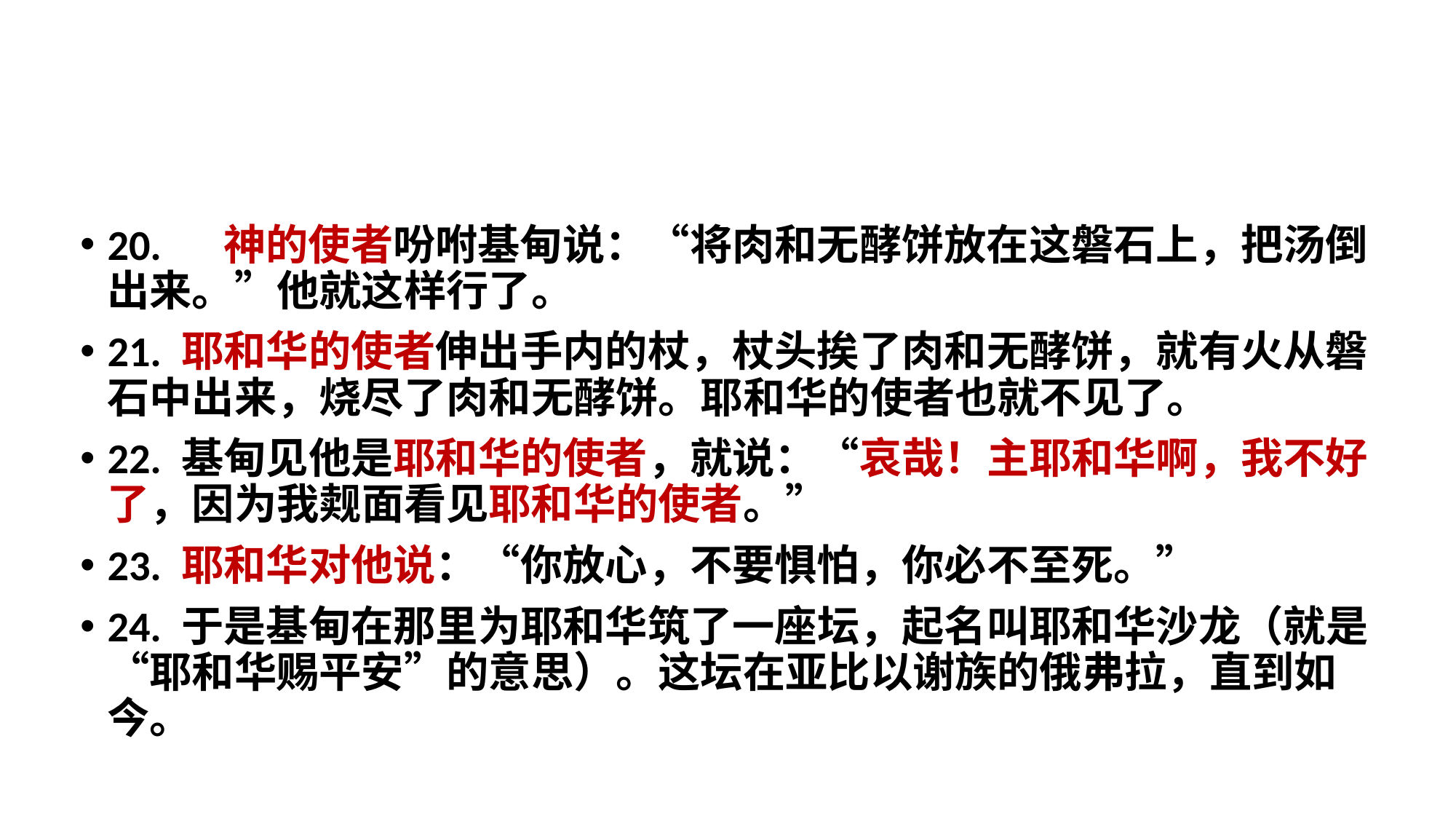

20. 　神的使者吩咐基甸说：“将肉和无酵饼放在这磐石上，把汤倒出来。”他就这样行了。
21. 耶和华的使者伸出手内的杖，杖头挨了肉和无酵饼，就有火从磐石中出来，烧尽了肉和无酵饼。耶和华的使者也就不见了。
22. 基甸见他是耶和华的使者，就说：“哀哉！主耶和华啊，我不好了，因为我觌面看见耶和华的使者。”
23. 耶和华对他说：“你放心，不要惧怕，你必不至死。”
24. 于是基甸在那里为耶和华筑了一座坛，起名叫耶和华沙龙（就是“耶和华赐平安”的意思）。这坛在亚比以谢族的俄弗拉，直到如今。